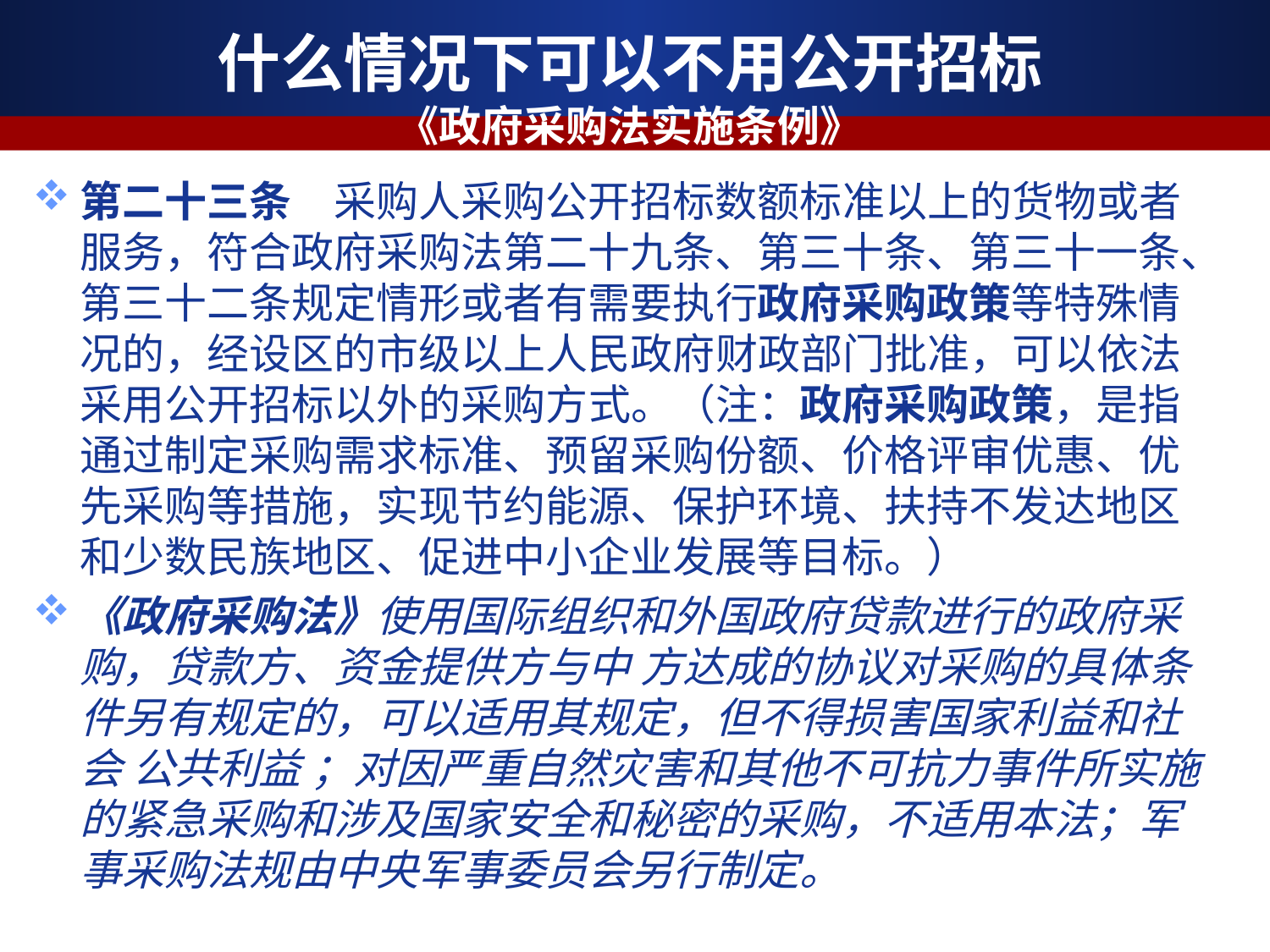

# 什么情况下可以不用公开招标 《政府采购法实施条例》
第二十三条　采购人采购公开招标数额标准以上的货物或者服务，符合政府采购法第二十九条、第三十条、第三十一条、第三十二条规定情形或者有需要执行政府采购政策等特殊情况的，经设区的市级以上人民政府财政部门批准，可以依法采用公开招标以外的采购方式。（注：政府采购政策，是指通过制定采购需求标准、预留采购份额、价格评审优惠、优先采购等措施，实现节约能源、保护环境、扶持不发达地区和少数民族地区、促进中小企业发展等目标。）
《政府采购法》使用国际组织和外国政府贷款进行的政府采购，贷款方、资金提供方与中 方达成的协议对采购的具体条件另有规定的，可以适用其规定，但不得损害国家利益和社会 公共利益 ；对因严重自然灾害和其他不可抗力事件所实施的紧急采购和涉及国家安全和秘密的采购，不适用本法；军事采购法规由中央军事委员会另行制定。